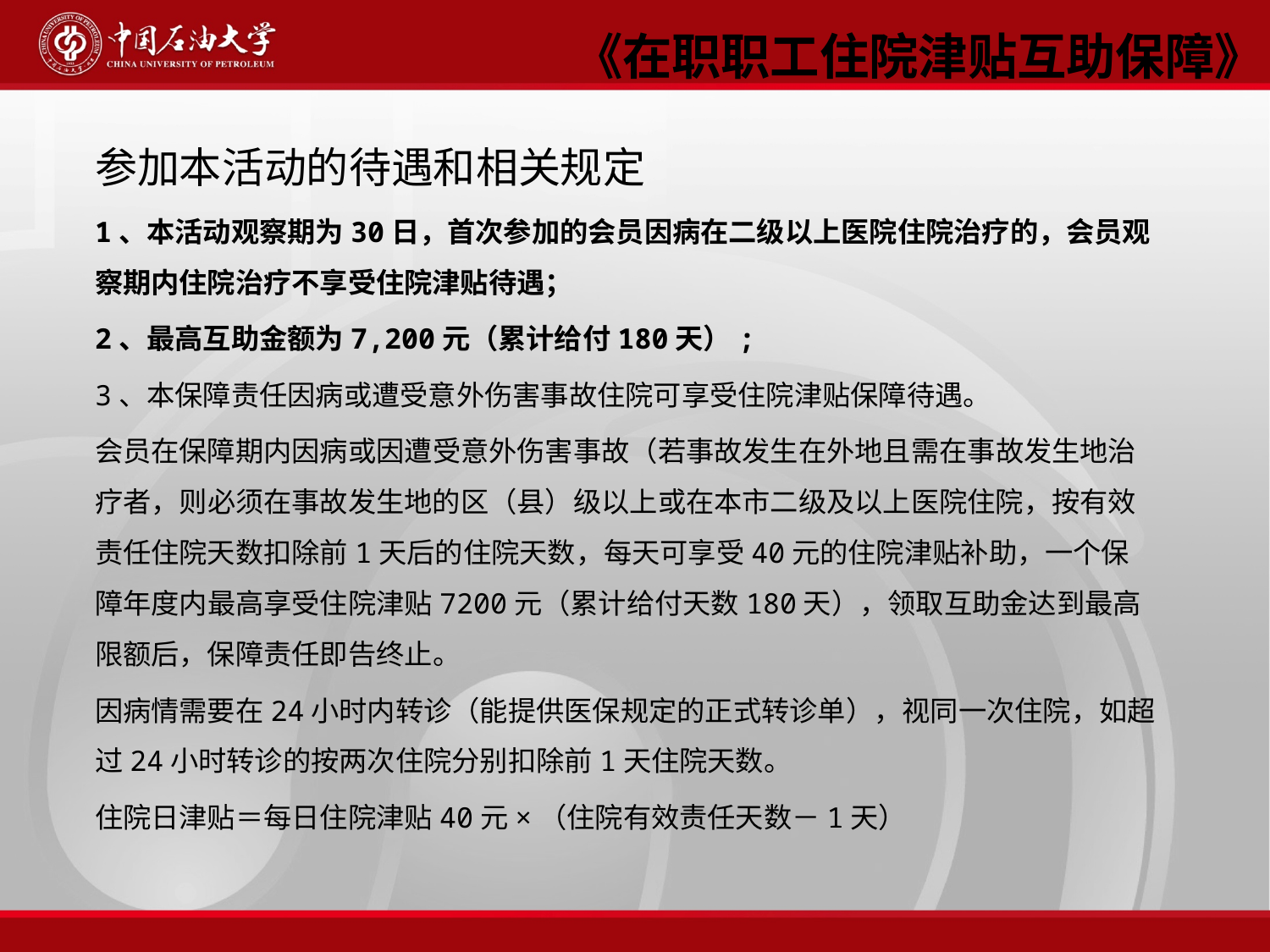

《在职职工住院津贴互助保障》
参加本活动的待遇和相关规定
1、本活动观察期为30日，首次参加的会员因病在二级以上医院住院治疗的，会员观察期内住院治疗不享受住院津贴待遇；
2、最高互助金额为7,200元（累计给付180天）;
3、本保障责任因病或遭受意外伤害事故住院可享受住院津贴保障待遇。
会员在保障期内因病或因遭受意外伤害事故（若事故发生在外地且需在事故发生地治疗者，则必须在事故发生地的区（县）级以上或在本市二级及以上医院住院，按有效责任住院天数扣除前1天后的住院天数，每天可享受40元的住院津贴补助，一个保障年度内最高享受住院津贴7200元（累计给付天数180天），领取互助金达到最高限额后，保障责任即告终止。
因病情需要在24小时内转诊（能提供医保规定的正式转诊单），视同一次住院，如超过24小时转诊的按两次住院分别扣除前1天住院天数。
住院日津贴＝每日住院津贴40元×（住院有效责任天数－1天）